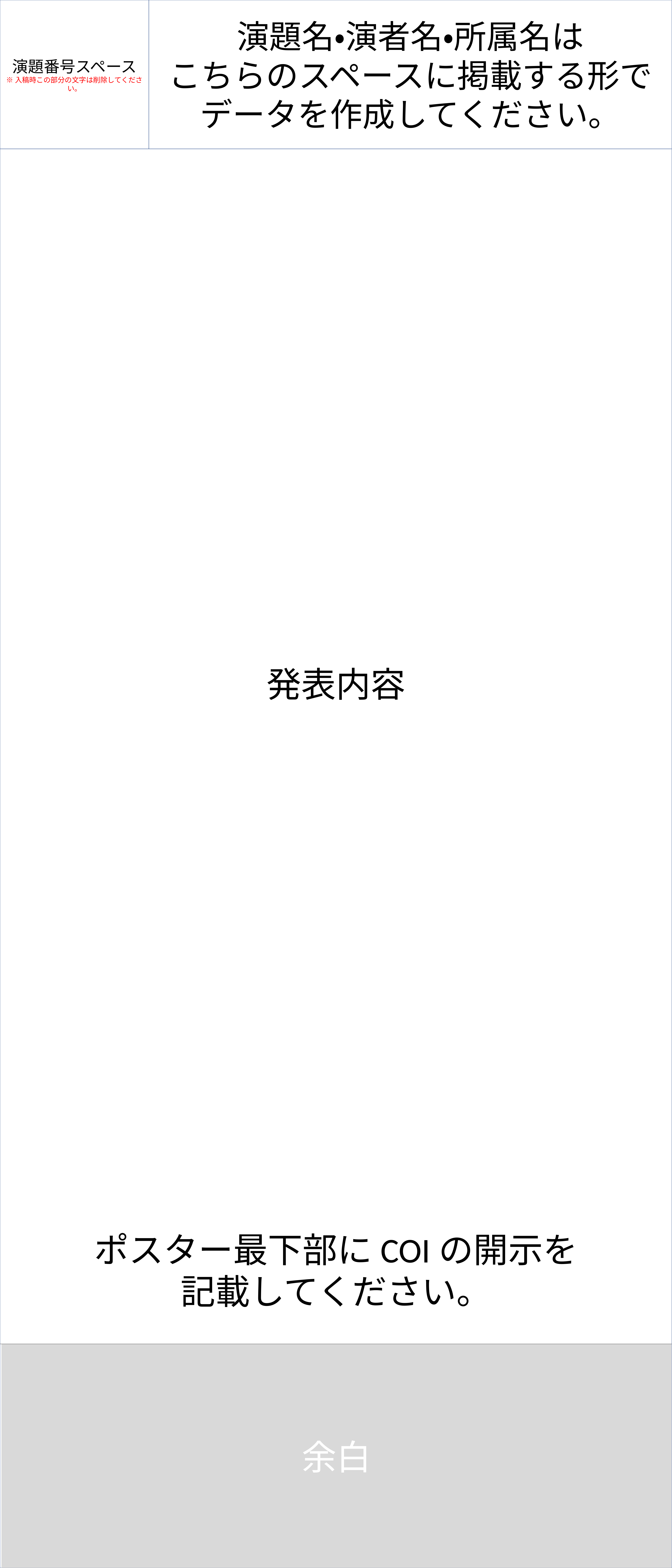

演題名・演者名・所属名は
こちらのスペースに掲載する形でデータを作成してください。
演題番号スペース
※入稿時この部分の文字は削除してください。
発表内容

ポスター最下部にCOIの開示を
記載してください。
余白